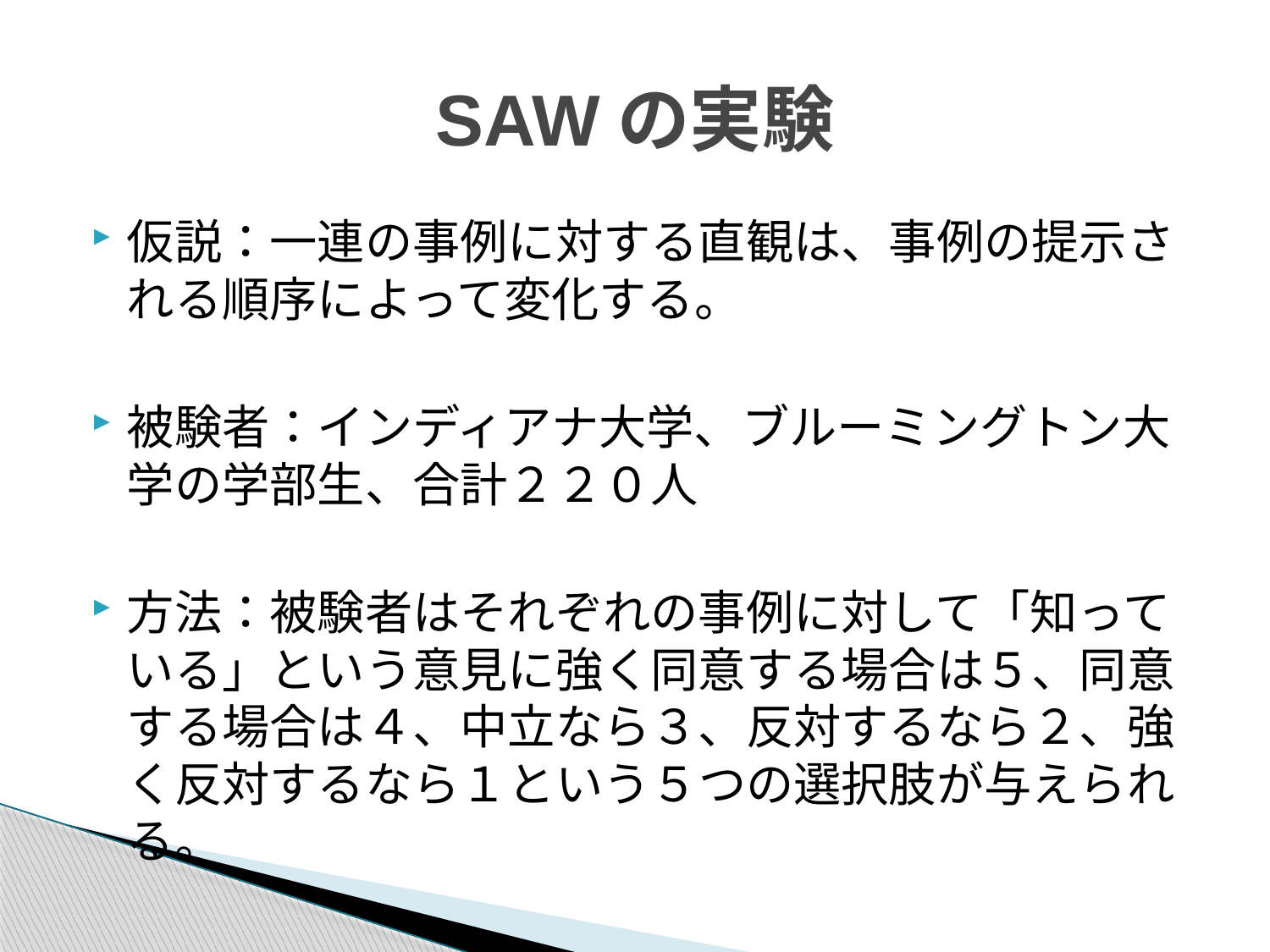

# SAWの実験
仮説：一連の事例に対する直観は、事例の提示される順序によって変化する。

被験者：インディアナ大学、ブルーミングトン大学の学部生、合計２２０人

方法：被験者はそれぞれの事例に対して「知っている」という意見に強く同意する場合は５、同意する場合は４、中立なら３、反対するなら２、強く反対するなら１という５つの選択肢が与えられる。